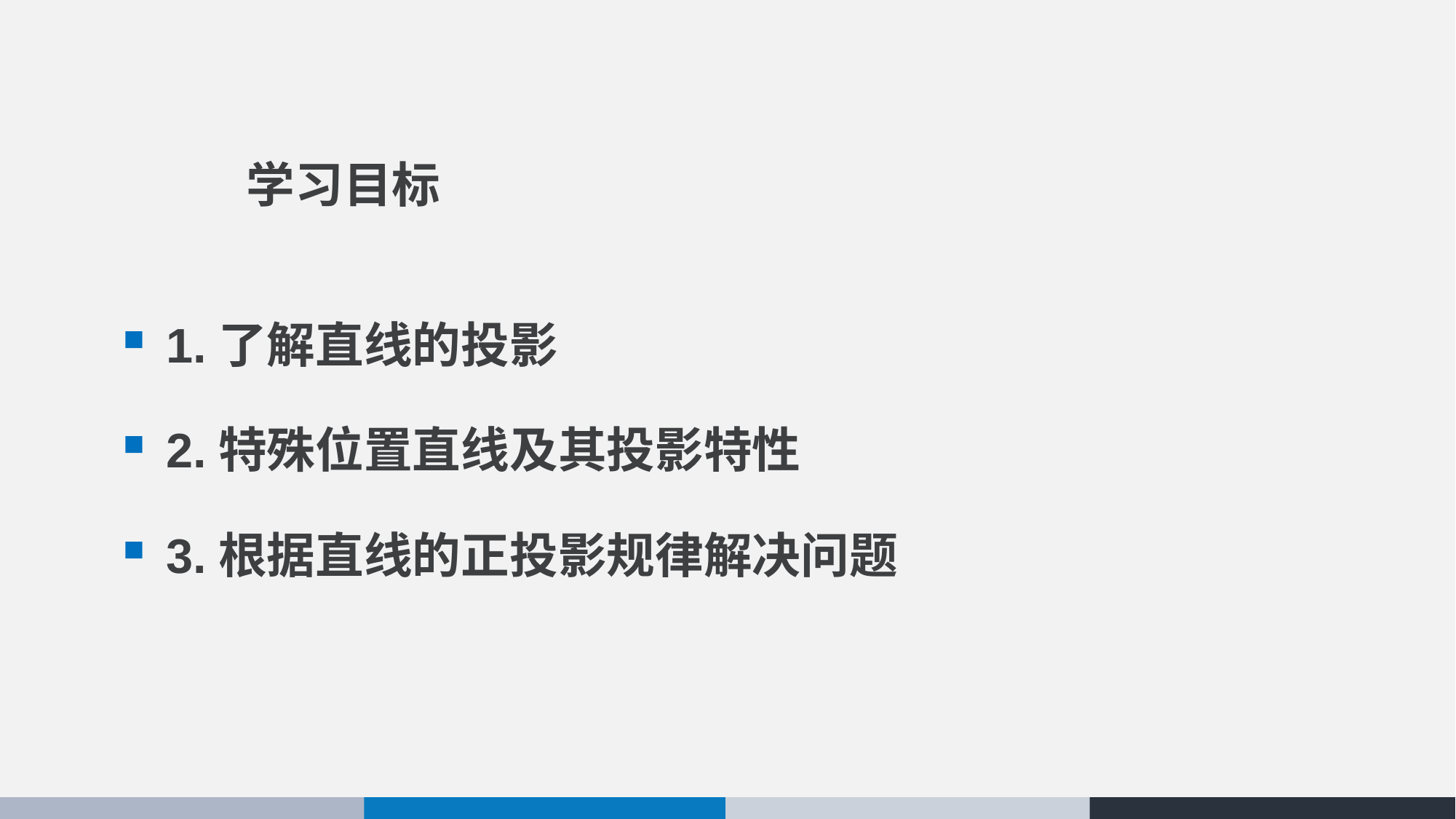

# 学习目标
1.了解直线的投影
2.特殊位置直线及其投影特性
3.根据直线的正投影规律解决问题